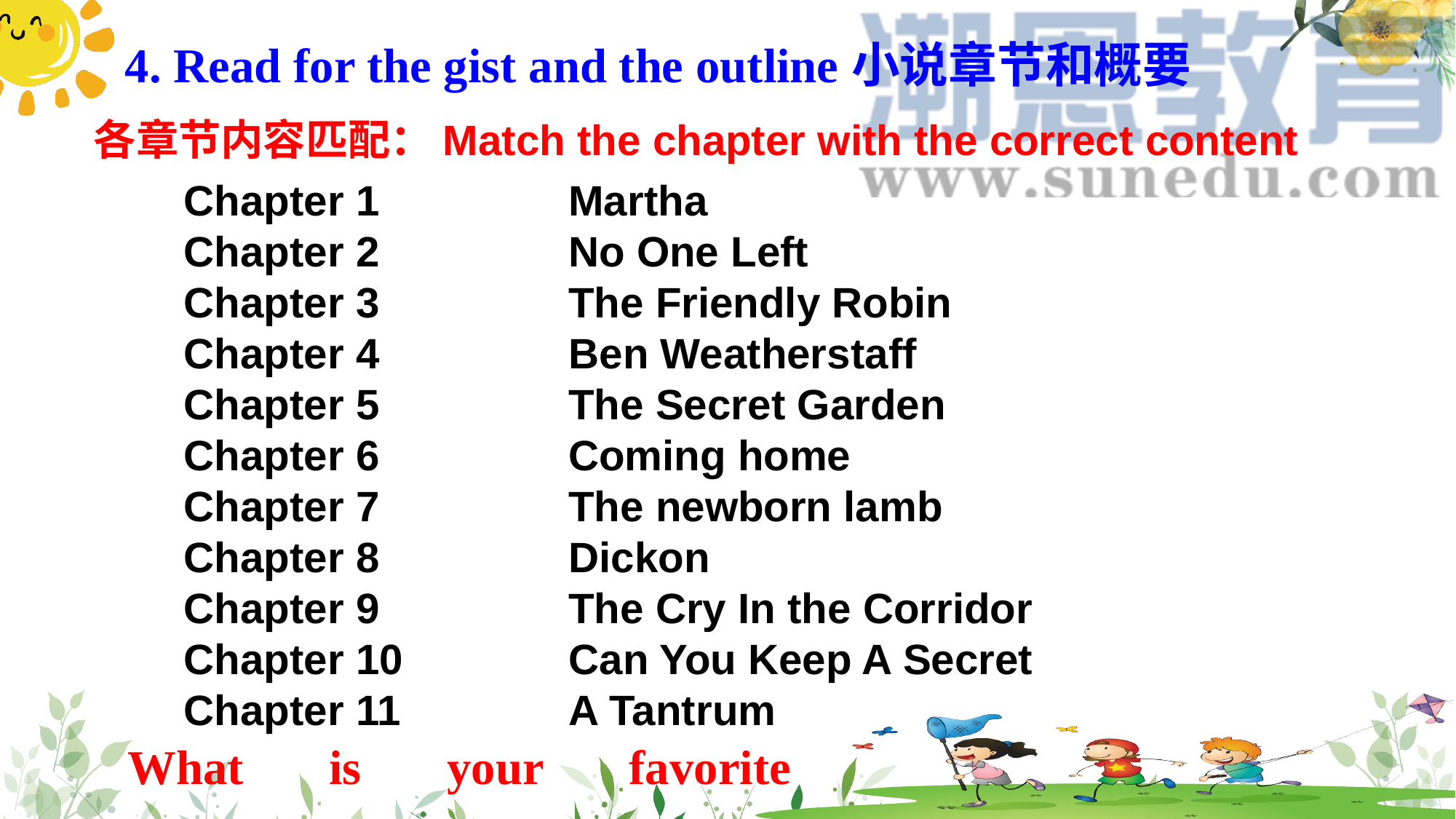

4. Read for the gist and the outline小说章节和概要
各章节内容匹配：Match the chapter with the correct content
Chapter 1
Chapter 2
Chapter 3
Chapter 4
Chapter 5
Chapter 6
Chapter 7
Chapter 8
Chapter 9
Chapter 10
Chapter 11
Martha
No One Left
The Friendly Robin
Ben Weatherstaff
The Secret Garden
Coming home
The newborn lamb
Dickon
The Cry In the Corridor
Can You Keep A Secret
A Tantrum
What is your favorite chapter？